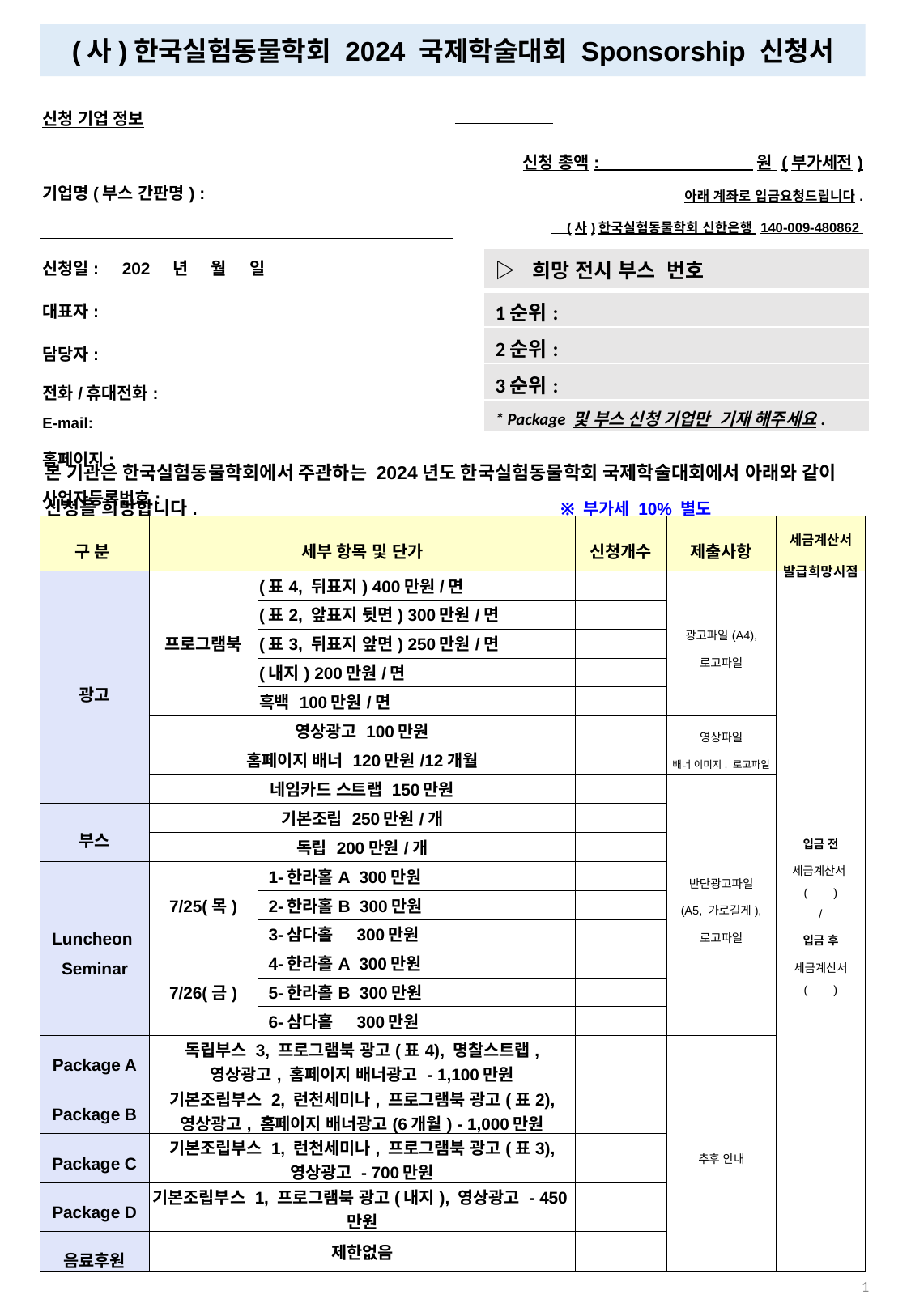

(사)한국실험동물학회 2024 국제학술대회 Sponsorship 신청서
| 신청 기업 정보 |  |
| --- | --- |
| 기업명(부스 간판명) : | 신청 총액: 원 (부가세전) 아래 계좌로 입금요청드립니다. (사)한국실험동물학회 신한은행 140-009-480862 |
| 신청일: 202 년 월 일 | ※ 세금계산서 발행요청 시 사업자등록증 첨부 |
| 대표자: |  |
| 담당자: 전화/휴대전화: E-mail: 홈페이지: 사업자등록번호: |  |
| ▷ 희망 전시 부스 번호 |
| --- |
| 1순위: |
| 2순위: |
| 3순위: |
| \* Package 및 부스 신청 기업만 기재 해주세요. |
본 기관은 한국실험동물학회에서 주관하는 2024년도 한국실험동물학회 국제학술대회에서 아래와 같이 신청을 희망합니다.                                                                              ※ 부가세 10% 별도
| 구 분 | 세부 항목 및 단가 |  | 신청개수 | 제출사항 | 세금계산서 발급희망시점 |
| --- | --- | --- | --- | --- | --- |
| 광고 | 프로그램북 | (표4, 뒤표지) 400만원/면 |  | 광고파일(A4), 로고파일 | 입금 전 세금계산서 ( ) / 입금 후 세금계산서 ( ) |
|  |  | (표2, 앞표지 뒷면) 300만원/면 |  |  |  |
|  |  | (표3, 뒤표지 앞면) 250만원/면 |  |  |  |
|  |  | (내지) 200만원/면 |  |  |  |
|  |  | 흑백 100만원/면 |  |  |  |
|  | 영상광고 100만원 |  |  | 영상파일 |  |
|  | 홈페이지 배너 120만원/12개월 |  |  | 배너 이미지, 로고파일 |  |
|  | 네임카드 스트랩 150만원 |  |  | 반단광고파일 (A5, 가로길게), 로고파일 |  |
| 부스 | 기본조립 250만원/개 |  |  |  |  |
|  | 독립 200만원/개 |  |  |  |  |
| Luncheon Seminar | 7/25(목) | 1-한라홀A 300만원 |  |  |  |
|  |  | 2-한라홀B 300만원 |  |  |  |
|  |  | 3-삼다홀 300만원 |  |  |  |
|  | 7/26(금) | 4-한라홀A 300만원 |  |  |  |
|  |  | 5-한라홀B 300만원 |  |  |  |
|  |  | 6-삼다홀 300만원 |  |  |  |
| Package A | 독립부스 3, 프로그램북 광고(표4), 명찰스트랩, 영상광고, 홈페이지 배너광고 - 1,100만원 |  |  | 추후 안내 |  |
| Package B | 기본조립부스 2, 런천세미나, 프로그램북 광고(표2), 영상광고, 홈페이지 배너광고(6개월) - 1,000만원 |  |  |  |  |
| Package C | 기본조립부스 1, 런천세미나, 프로그램북 광고(표3), 영상광고 - 700만원 |  |  |  |  |
| Package D | 기본조립부스 1, 프로그램북 광고(내지), 영상광고 - 450만원 |  |  |  |  |
| 음료후원 | 제한없음 |  |  |  |  |
1